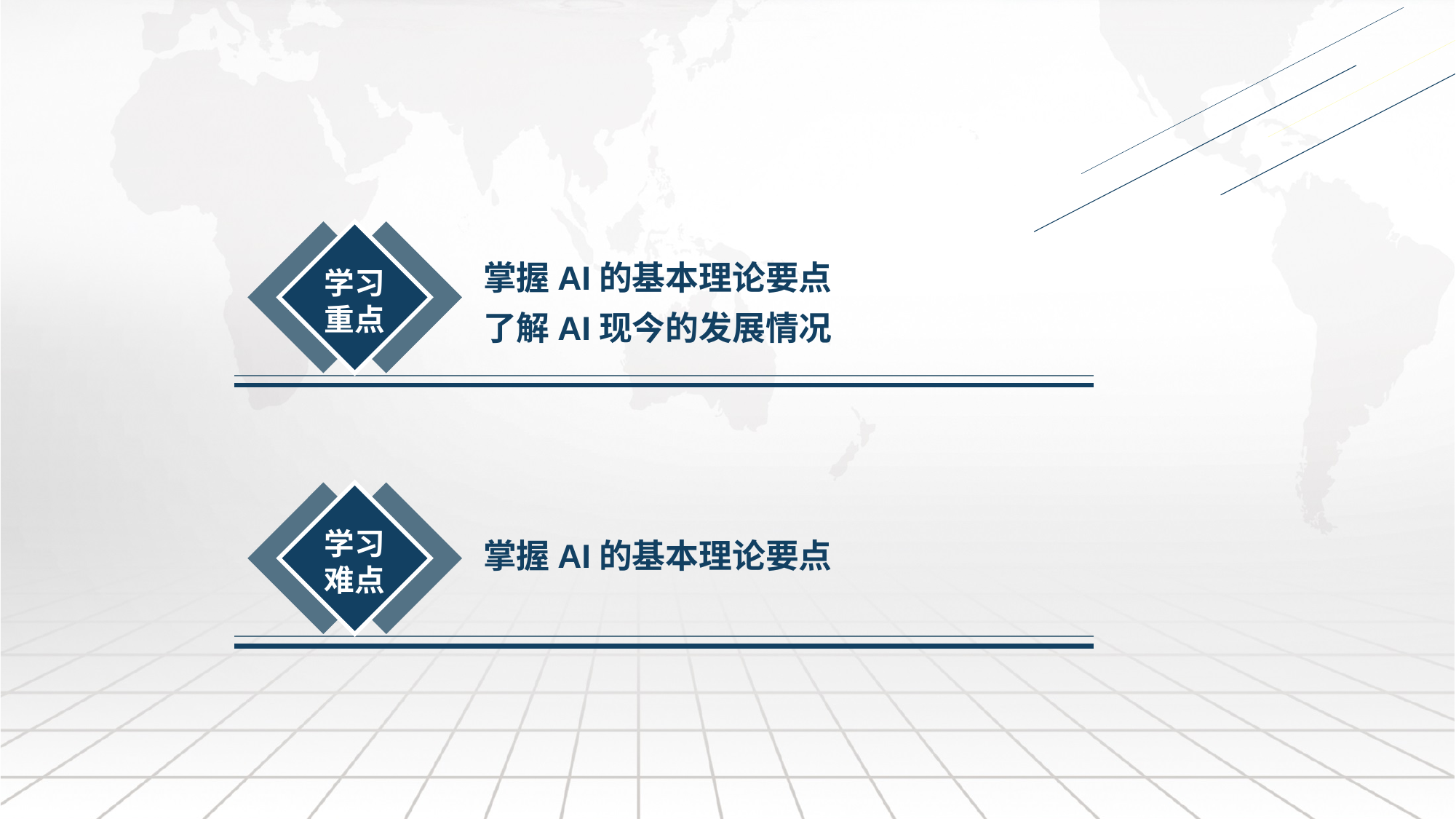

掌握AI的基本理论要点
了解AI现今的发展情况

学习
重点

学习
难点

掌握AI的基本理论要点